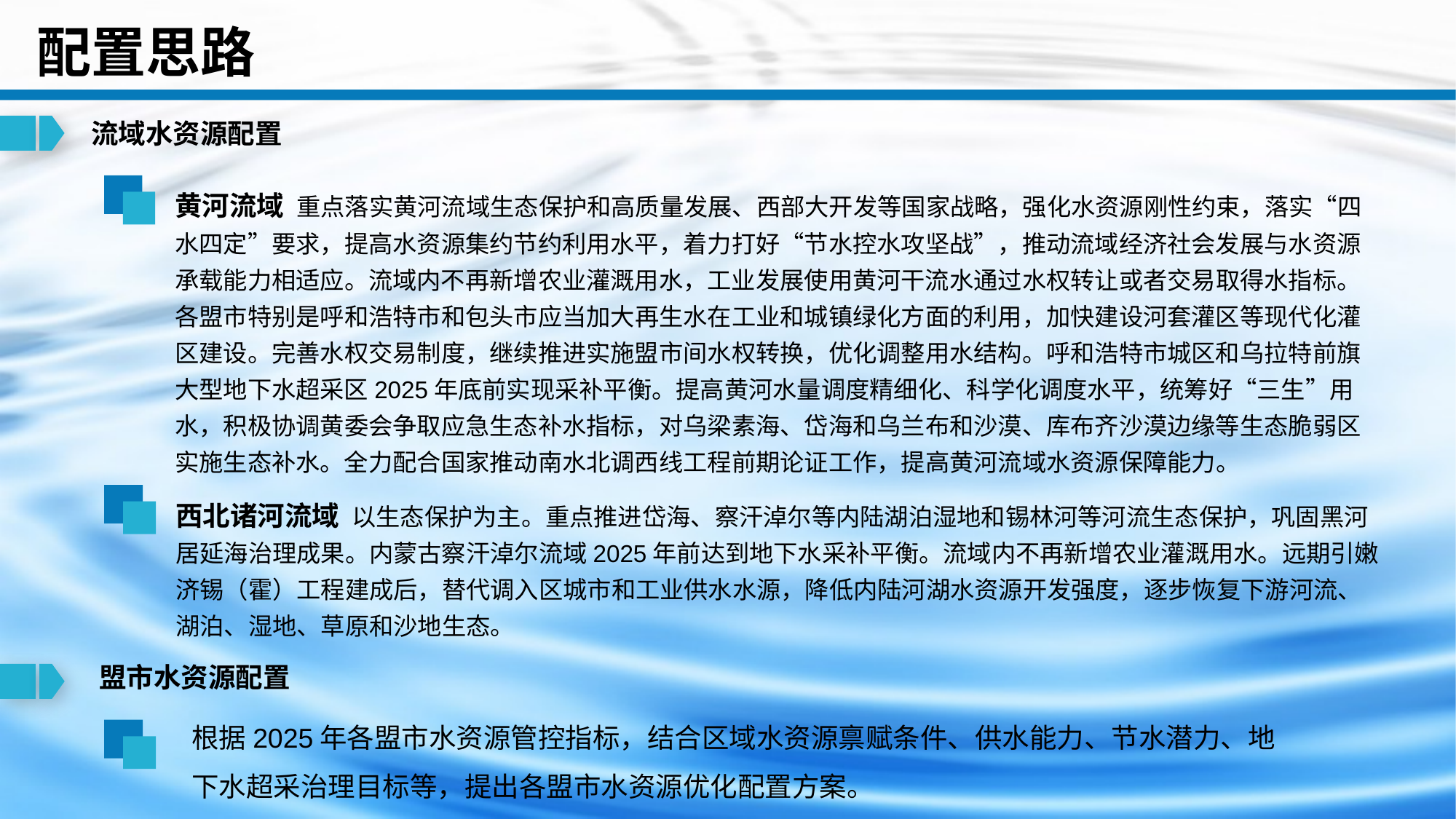

配置思路

流域水资源配置

黄河流域  重点落实黄河流域生态保护和高质量发展、西部大开发等国家战略，强化水资源刚性约束，落实“四水四定”要求，提高水资源集约节约利用水平，着力打好“节水控水攻坚战”，推动流域经济社会发展与水资源承载能力相适应。流域内不再新增农业灌溉用水，工业发展使用黄河干流水通过水权转让或者交易取得水指标。各盟市特别是呼和浩特市和包头市应当加大再生水在工业和城镇绿化方面的利用，加快建设河套灌区等现代化灌区建设。完善水权交易制度，继续推进实施盟市间水权转换，优化调整用水结构。呼和浩特市城区和乌拉特前旗大型地下水超采区2025年底前实现采补平衡。提高黄河水量调度精细化、科学化调度水平，统筹好“三生”用水，积极协调黄委会争取应急生态补水指标，对乌梁素海、岱海和乌兰布和沙漠、库布齐沙漠边缘等生态脆弱区实施生态补水。全力配合国家推动南水北调西线工程前期论证工作，提高黄河流域水资源保障能力。

西北诸河流域  以生态保护为主。重点推进岱海、察汗淖尔等内陆湖泊湿地和锡林河等河流生态保护，巩固黑河居延海治理成果。内蒙古察汗淖尔流域2025年前达到地下水采补平衡。流域内不再新增农业灌溉用水。远期引嫩济锡（霍）工程建成后，替代调入区城市和工业供水水源，降低内陆河湖水资源开发强度，逐步恢复下游河流、湖泊、湿地、草原和沙地生态。
盟市水资源配置

根据2025年各盟市水资源管控指标，结合区域水资源禀赋条件、供水能力、节水潜力、地下水超采治理目标等，提出各盟市水资源优化配置方案。